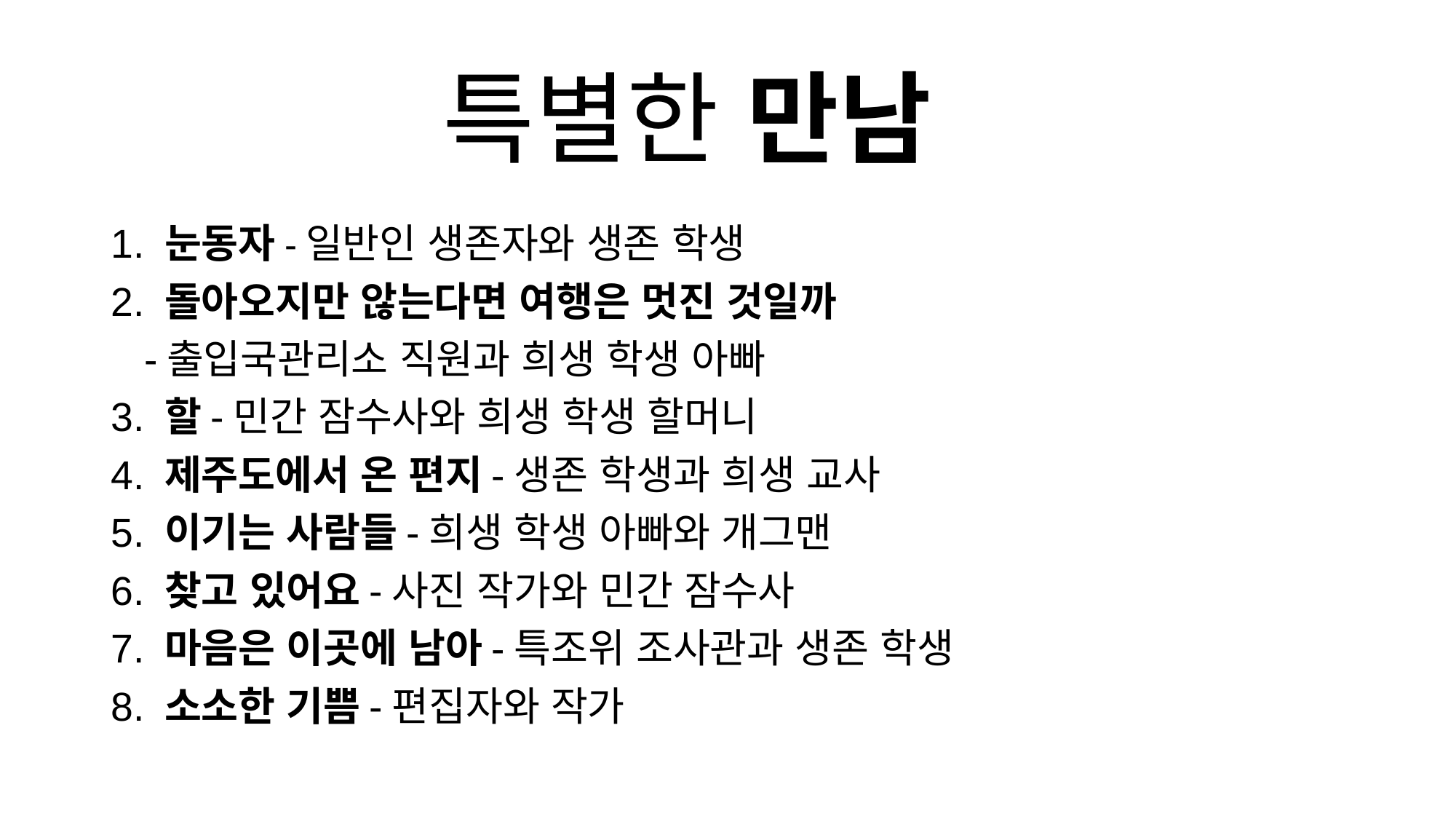

# 특별한 만남
1. 눈동자-일반인 생존자와 생존 학생
2. 돌아오지만 않는다면 여행은 멋진 것일까
   -출입국관리소 직원과 희생 학생 아빠
3. 할-민간 잠수사와 희생 학생 할머니
4. 제주도에서 온 편지-생존 학생과 희생 교사
5. 이기는 사람들-희생 학생 아빠와 개그맨
6. 찾고 있어요-사진 작가와 민간 잠수사
7. 마음은 이곳에 남아-특조위 조사관과 생존 학생
8. 소소한 기쁨-편집자와 작가